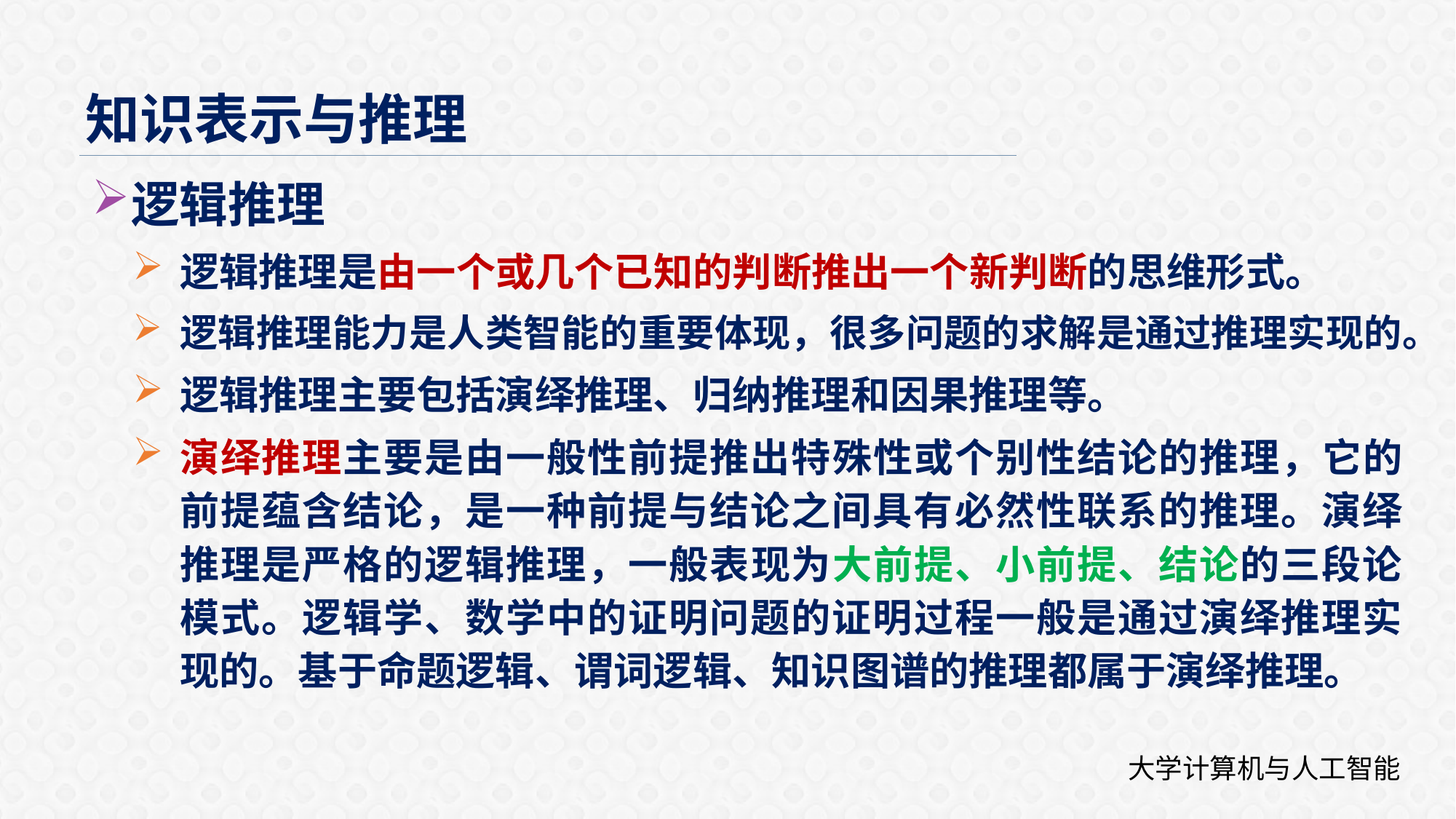

知识表示与推理
逻辑推理
逻辑推理是由一个或几个已知的判断推出一个新判断的思维形式。
逻辑推理能力是人类智能的重要体现，很多问题的求解是通过推理实现的。
逻辑推理主要包括演绎推理、归纳推理和因果推理等。
演绎推理主要是由一般性前提推出特殊性或个别性结论的推理，它的前提蕴含结论，是一种前提与结论之间具有必然性联系的推理。演绎推理是严格的逻辑推理，一般表现为大前提、小前提、结论的三段论模式。逻辑学、数学中的证明问题的证明过程一般是通过演绎推理实现的。基于命题逻辑、谓词逻辑、知识图谱的推理都属于演绎推理。